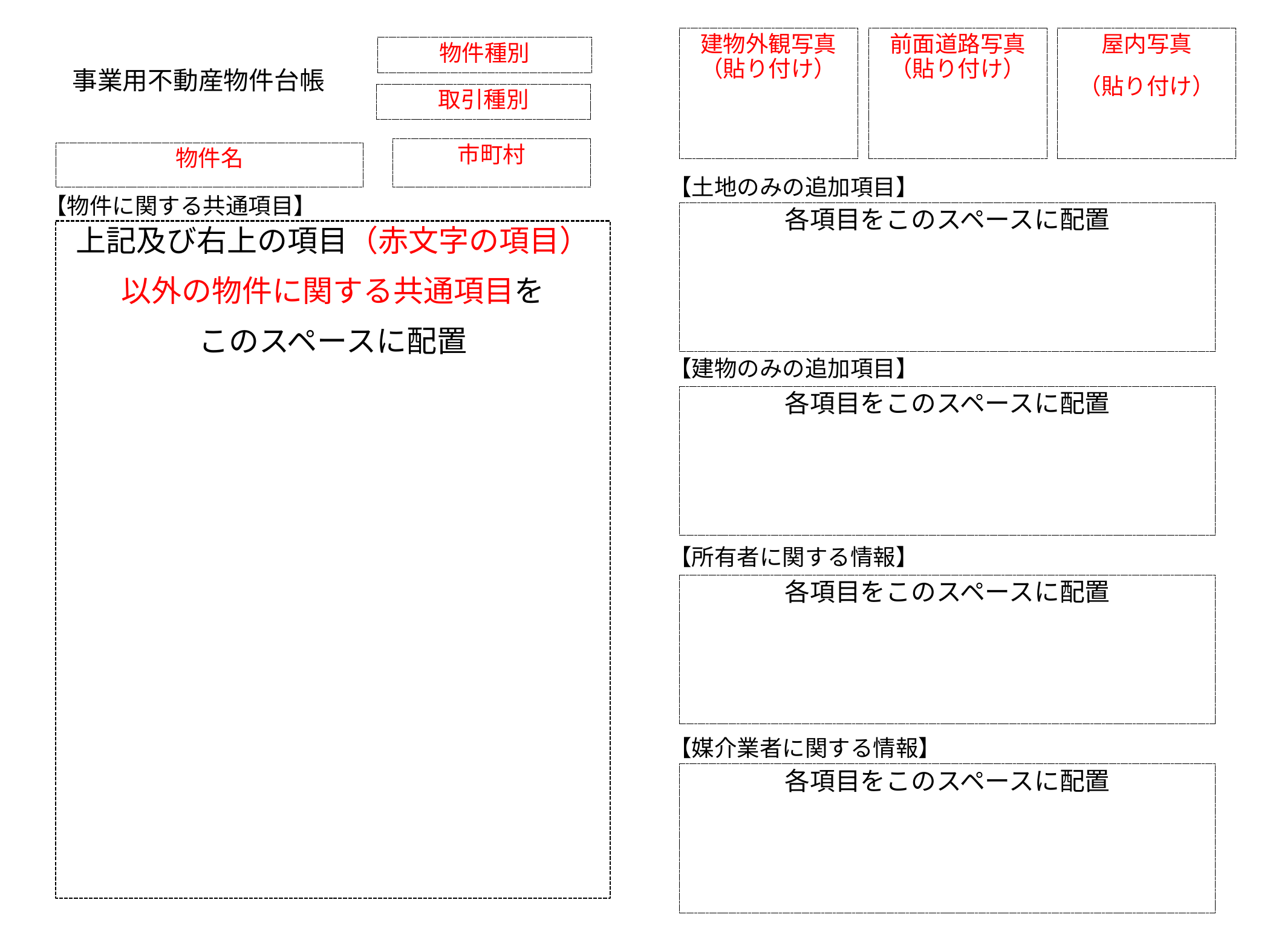

建物外観写真（貼り付け）
前面道路写真（貼り付け）

屋内写真
（貼り付け）
# 事業用不動産物件台帳
物件種別
取引種別
市町村
物件名
【土地のみの追加項目】
【物件に関する共通項目】
各項目をこのスペースに配置
上記及び右上の項目（赤文字の項目）
以外の物件に関する共通項目を
このスペースに配置
【建物のみの追加項目】
各項目をこのスペースに配置
【所有者に関する情報】
各項目をこのスペースに配置
【媒介業者に関する情報】
各項目をこのスペースに配置